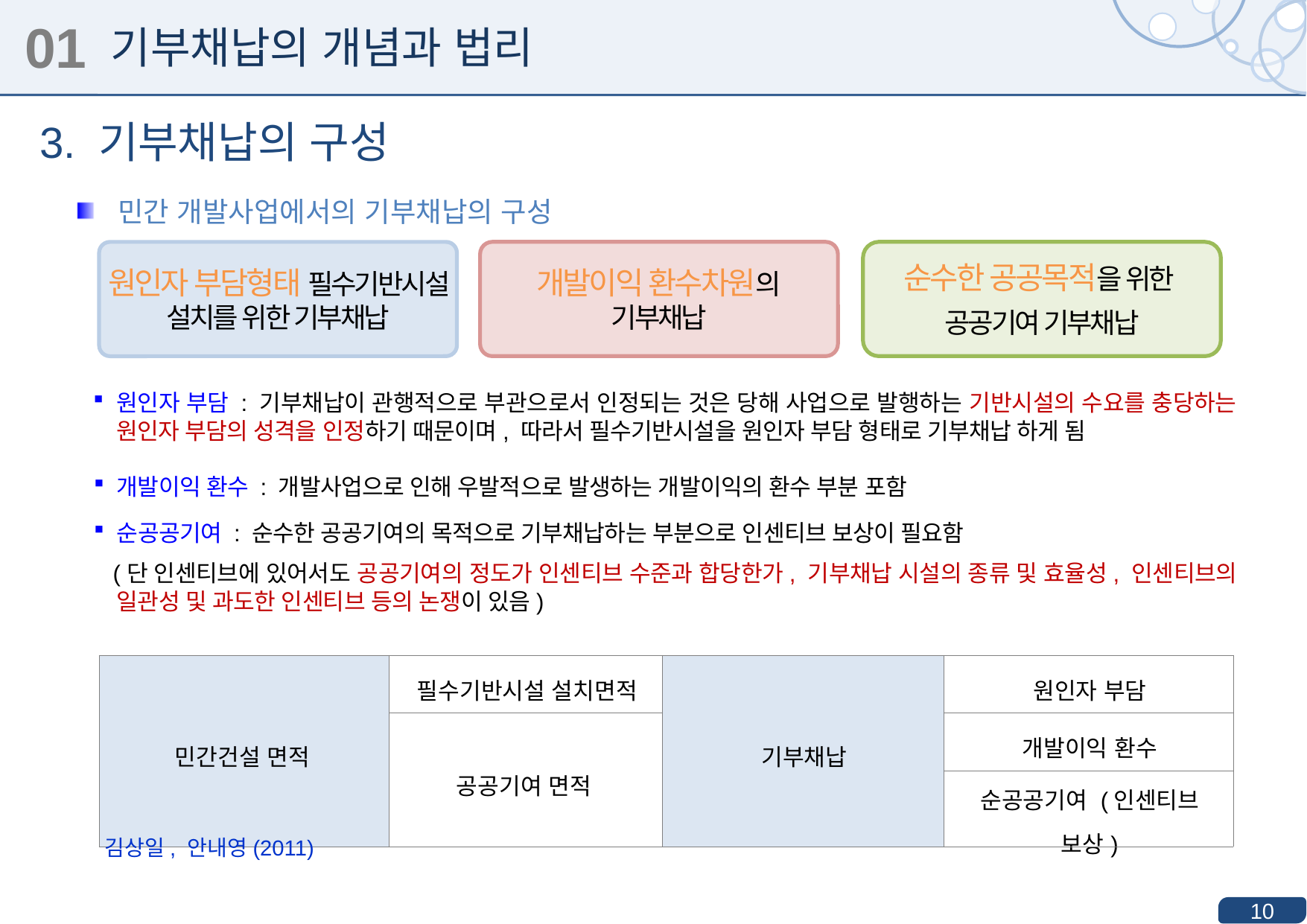

01
기부채납의 개념과 법리
3. 기부채납의 구성
  민간 개발사업에서의 기부채납의 구성
개발이익 환수차원의
기부채납
순수한 공공목적을 위한
공공기여 기부채납
원인자 부담형태 필수기반시설 설치를 위한 기부채납
원인자 부담 : 기부채납이 관행적으로 부관으로서 인정되는 것은 당해 사업으로 발행하는 기반시설의 수요를 충당하는 원인자 부담의 성격을 인정하기 때문이며, 따라서 필수기반시설을 원인자 부담 형태로 기부채납 하게 됨
개발이익 환수 : 개발사업으로 인해 우발적으로 발생하는 개발이익의 환수 부분 포함
순공공기여 : 순수한 공공기여의 목적으로 기부채납하는 부분으로 인센티브 보상이 필요함
   (단 인센티브에 있어서도 공공기여의 정도가 인센티브 수준과 합당한가, 기부채납 시설의 종류 및 효율성, 인센티브의 일관성 및 과도한 인센티브 등의 논쟁이 있음)
| 민간건설 면적 | 필수기반시설 설치면적 | 기부채납 | 원인자 부담 |
| --- | --- | --- | --- |
|  | 공공기여 면적 |  | 개발이익 환수 |
|  |  |  | 순공공기여 (인센티브 보상) |
김상일, 안내영(2011)
10